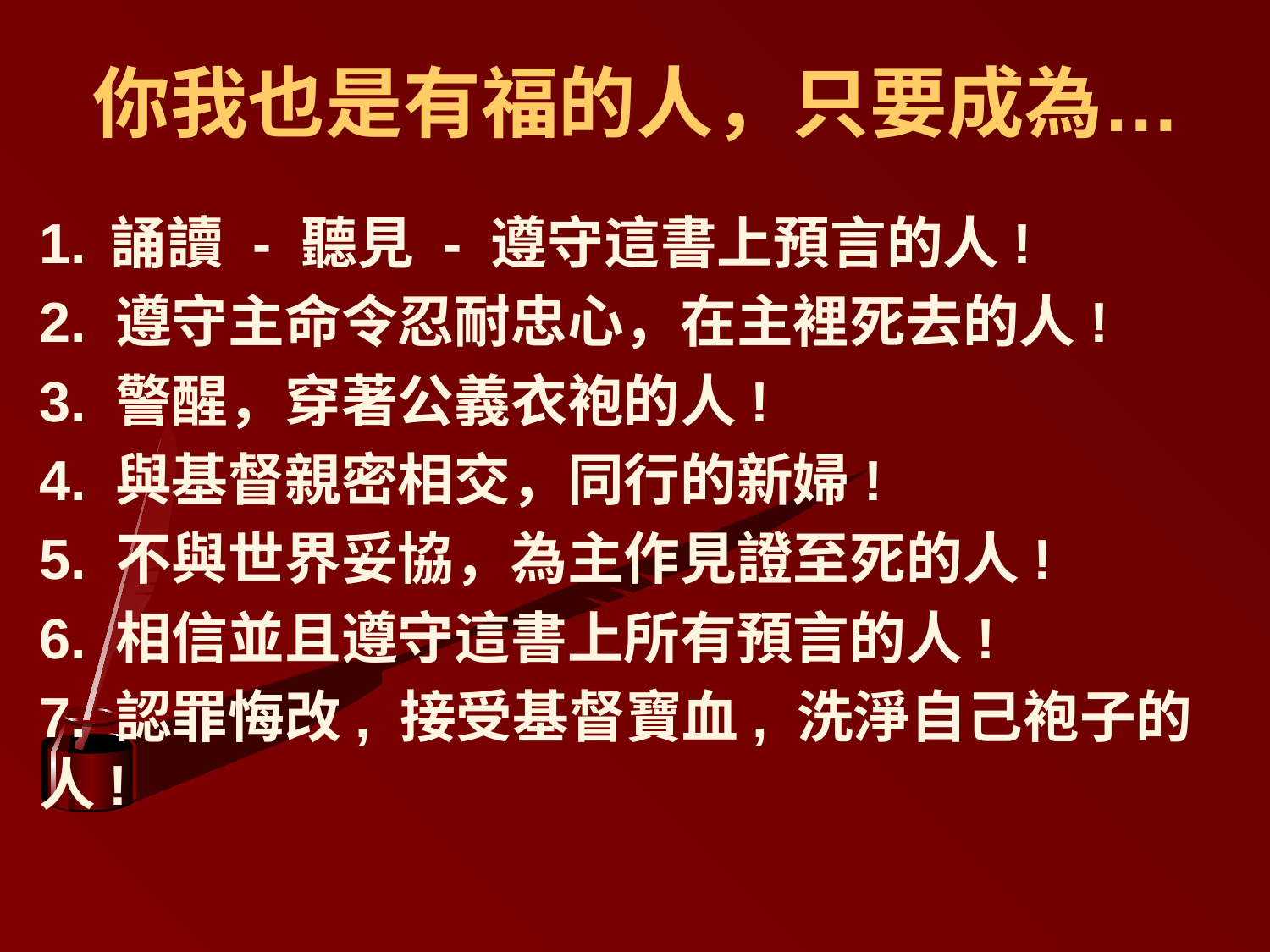

# 你我也是有福的人，只要成為…
誦讀 - 聽見 - 遵守這書上預言的人!
2. 遵守主命令忍耐忠心，在主裡死去的人!
3. 警醒，穿著公義衣袍的人!
4. 與基督親密相交，同行的新婦!
5. 不與世界妥協，為主作見證至死的人!
6. 相信並且遵守這書上所有預言的人!
7. 認罪悔改, 接受基督寶血, 洗淨自己袍子的人!